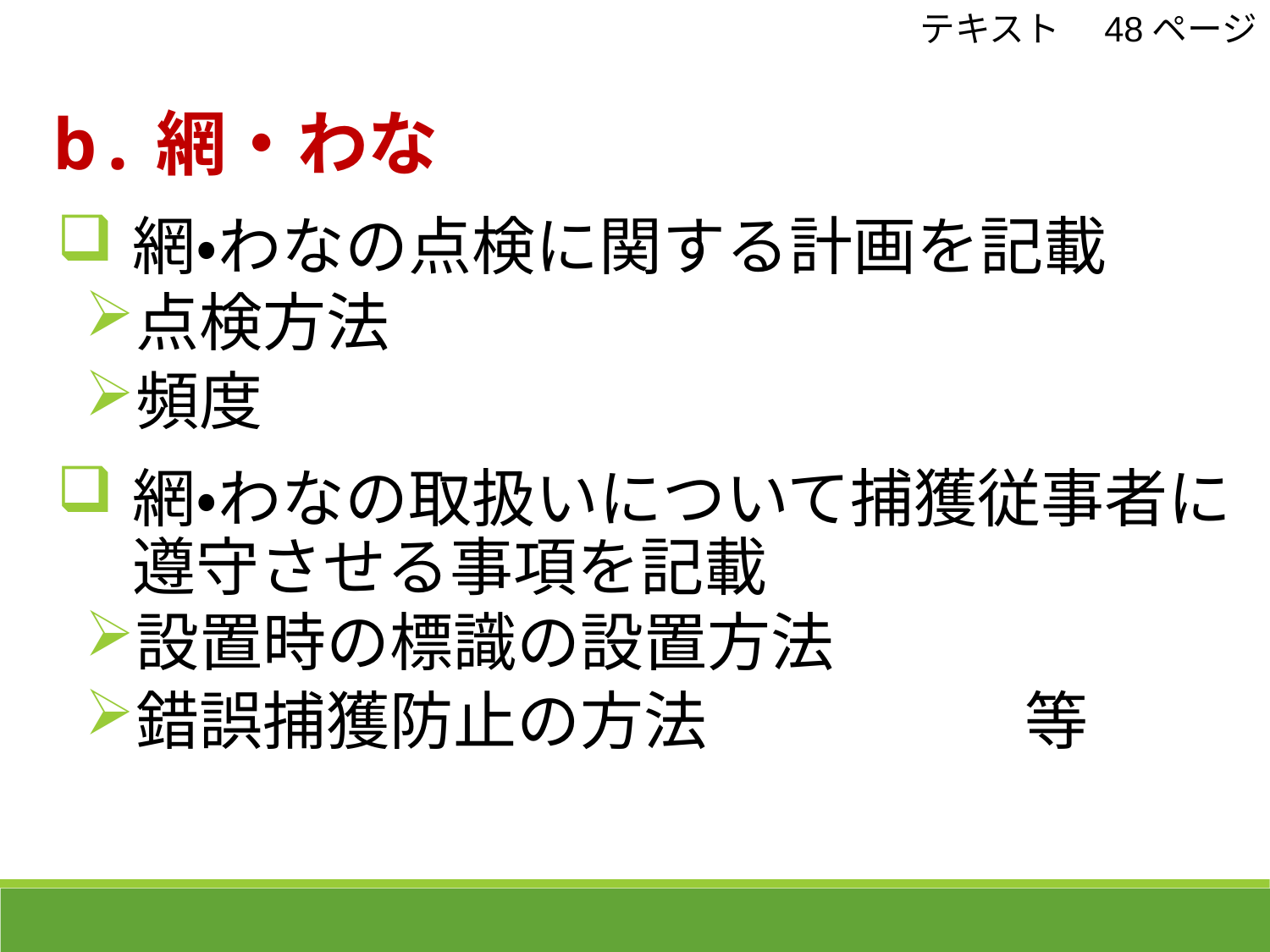

テキスト　48ページ
 b.網・わな
網・わなの点検に関する計画を記載
点検方法
頻度
網・わなの取扱いについて捕獲従事者に遵守させる事項を記載
設置時の標識の設置方法
錯誤捕獲防止の方法　　　　　等